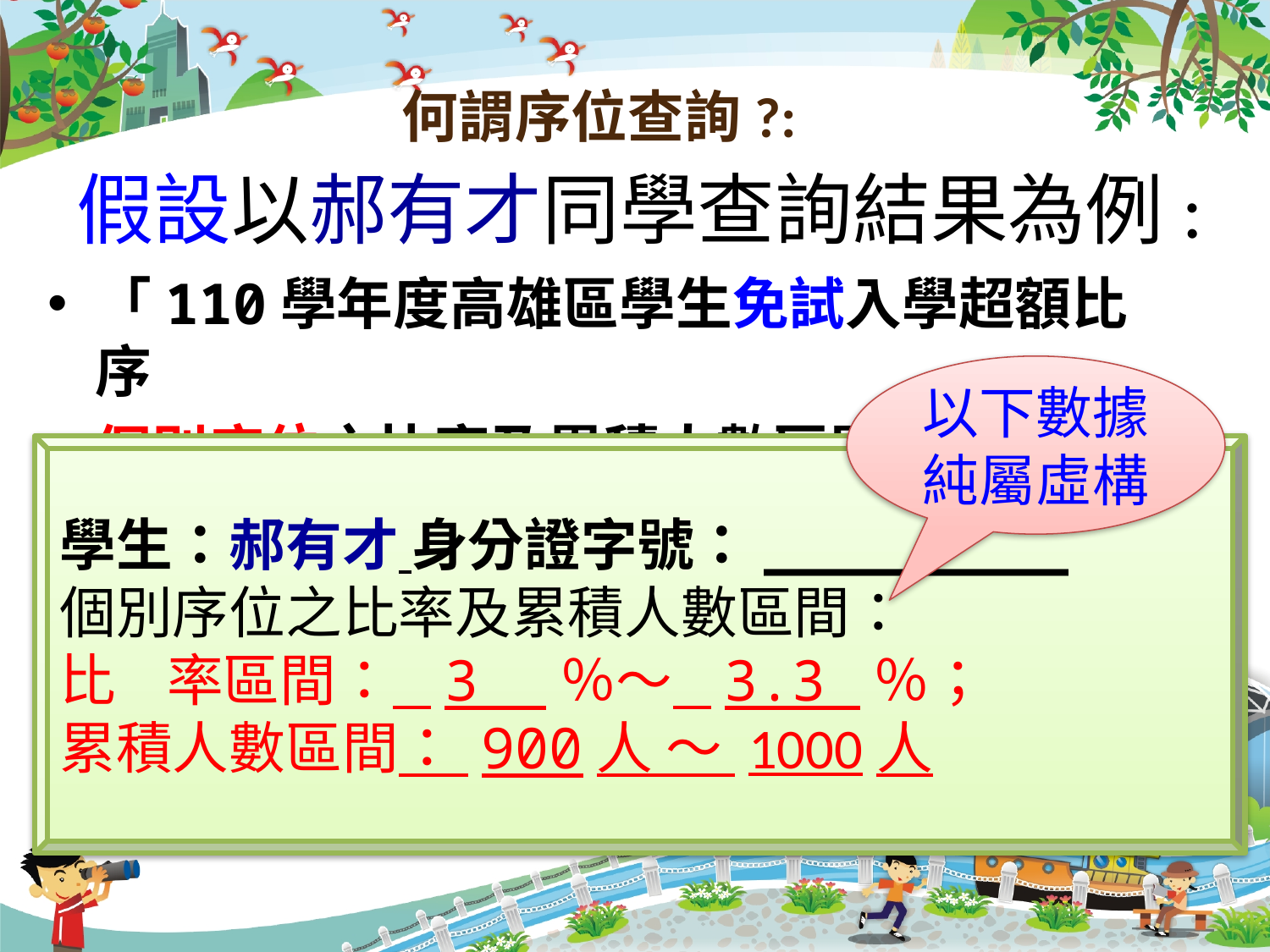

何謂序位查詢?:
# 假設以郝有才同學查詢結果為例:
「110學年度高雄區學生免試入學超額比序
個別序位之比率及累積人數區間查詢服務」：
以下數據純屬虛構
學生：郝有才 身分證字號：_________
個別序位之比率及累積人數區間：
比    率區間：   3  ％～   3.3 ％；
累積人數區間： 900人 ～ 1000人